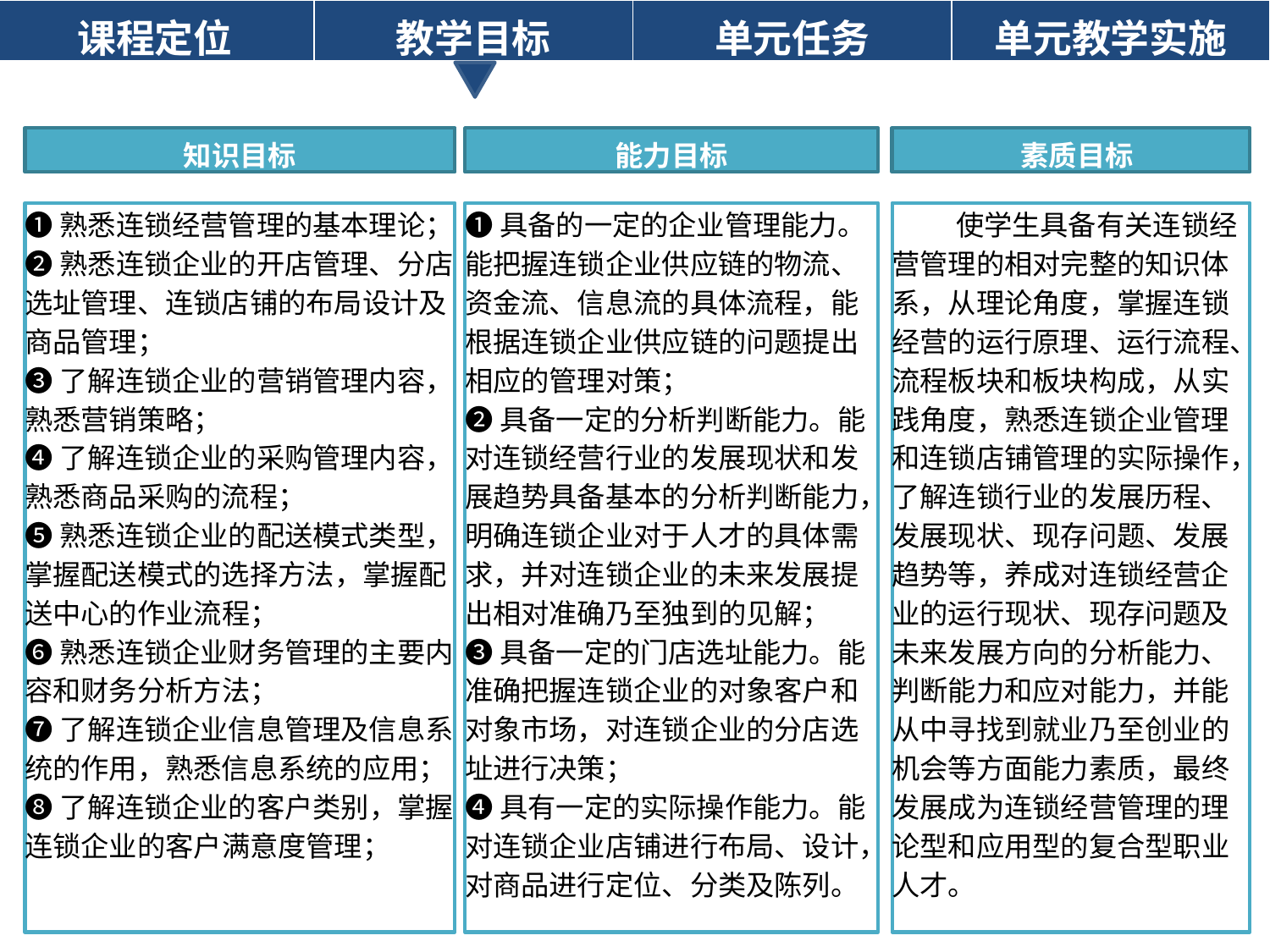

| 课程定位 | 教学目标 | 单元任务 | 单元教学实施 |
| --- | --- | --- | --- |

知识目标
能力目标
 素质目标
❶熟悉连锁经营管理的基本理论；
❷熟悉连锁企业的开店管理、分店选址管理、连锁店铺的布局设计及商品管理；
❸了解连锁企业的营销管理内容，熟悉营销策略；
❹了解连锁企业的采购管理内容，熟悉商品采购的流程；
❺熟悉连锁企业的配送模式类型，掌握配送模式的选择方法，掌握配送中心的作业流程；
❻熟悉连锁企业财务管理的主要内容和财务分析方法；
❼了解连锁企业信息管理及信息系统的作用，熟悉信息系统的应用；
❽了解连锁企业的客户类别，掌握连锁企业的客户满意度管理；
❶具备的一定的企业管理能力。能把握连锁企业供应链的物流、资金流、信息流的具体流程，能根据连锁企业供应链的问题提出相应的管理对策；
❷具备一定的分析判断能力。能对连锁经营行业的发展现状和发展趋势具备基本的分析判断能力，明确连锁企业对于人才的具体需求，并对连锁企业的未来发展提出相对准确乃至独到的见解；
❸具备一定的门店选址能力。能准确把握连锁企业的对象客户和对象市场，对连锁企业的分店选址进行决策；
❹具有一定的实际操作能力。能对连锁企业店铺进行布局、设计，对商品进行定位、分类及陈列。
         使学生具备有关连锁经营管理的相对完整的知识体系，从理论角度，掌握连锁经营的运行原理、运行流程、流程板块和板块构成，从实践角度，熟悉连锁企业管理和连锁店铺管理的实际操作，了解连锁行业的发展历程、发展现状、现存问题、发展趋势等，养成对连锁经营企业的运行现状、现存问题及未来发展方向的分析能力、判断能力和应对能力，并能从中寻找到就业乃至创业的机会等方面能力素质，最终发展成为连锁经营管理的理论型和应用型的复合型职业人才。